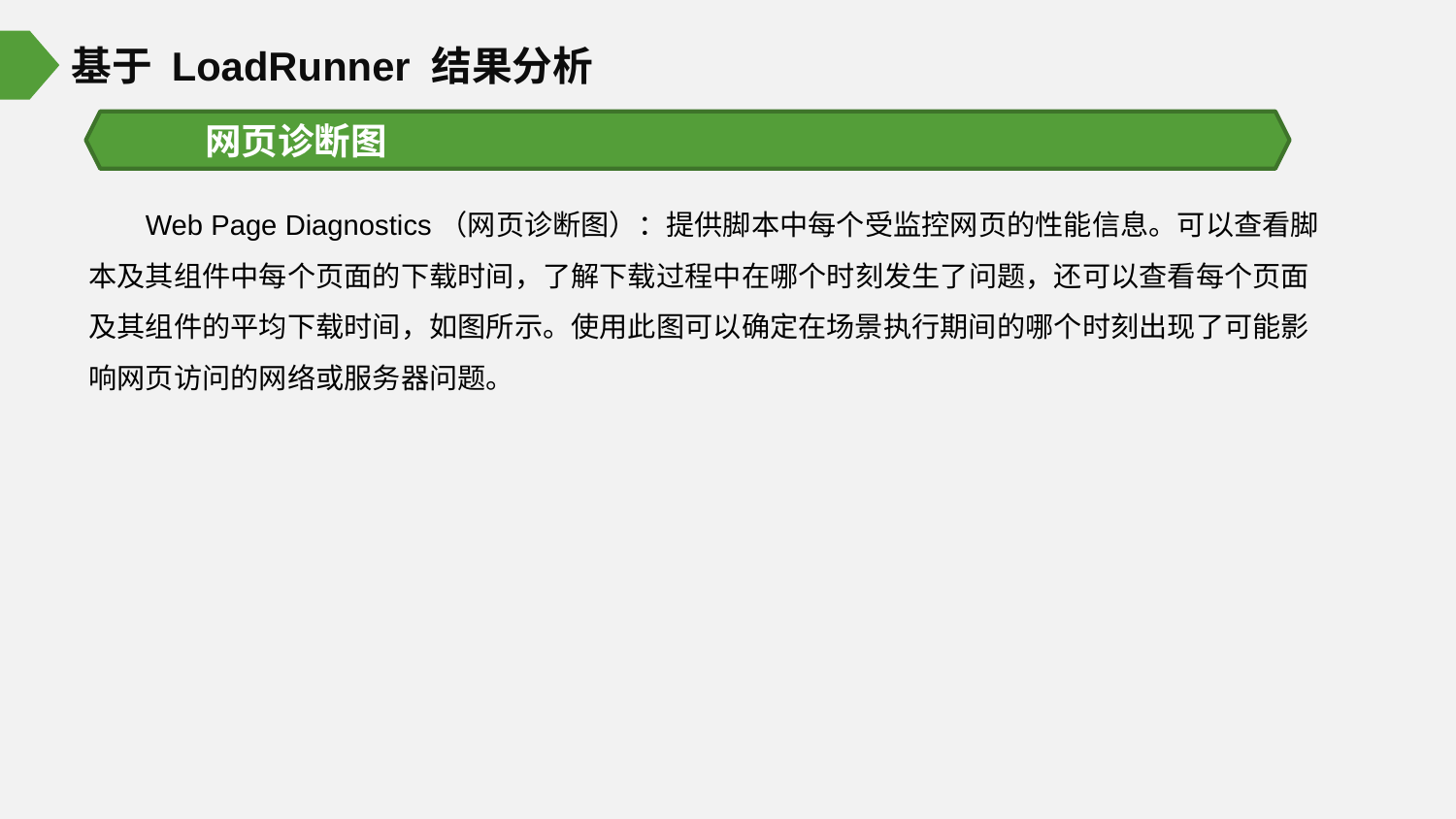

基于 LoadRunner 结果分析
网页诊断图
Web Page Diagnostics（网页诊断图）：提供脚本中每个受监控网页的性能信息。可以查看脚本及其组件中每个页面的下载时间，了解下载过程中在哪个时刻发生了问题，还可以查看每个页面及其组件的平均下载时间，如图所示。使用此图可以确定在场景执行期间的哪个时刻出现了可能影响网页访问的网络或服务器问题。